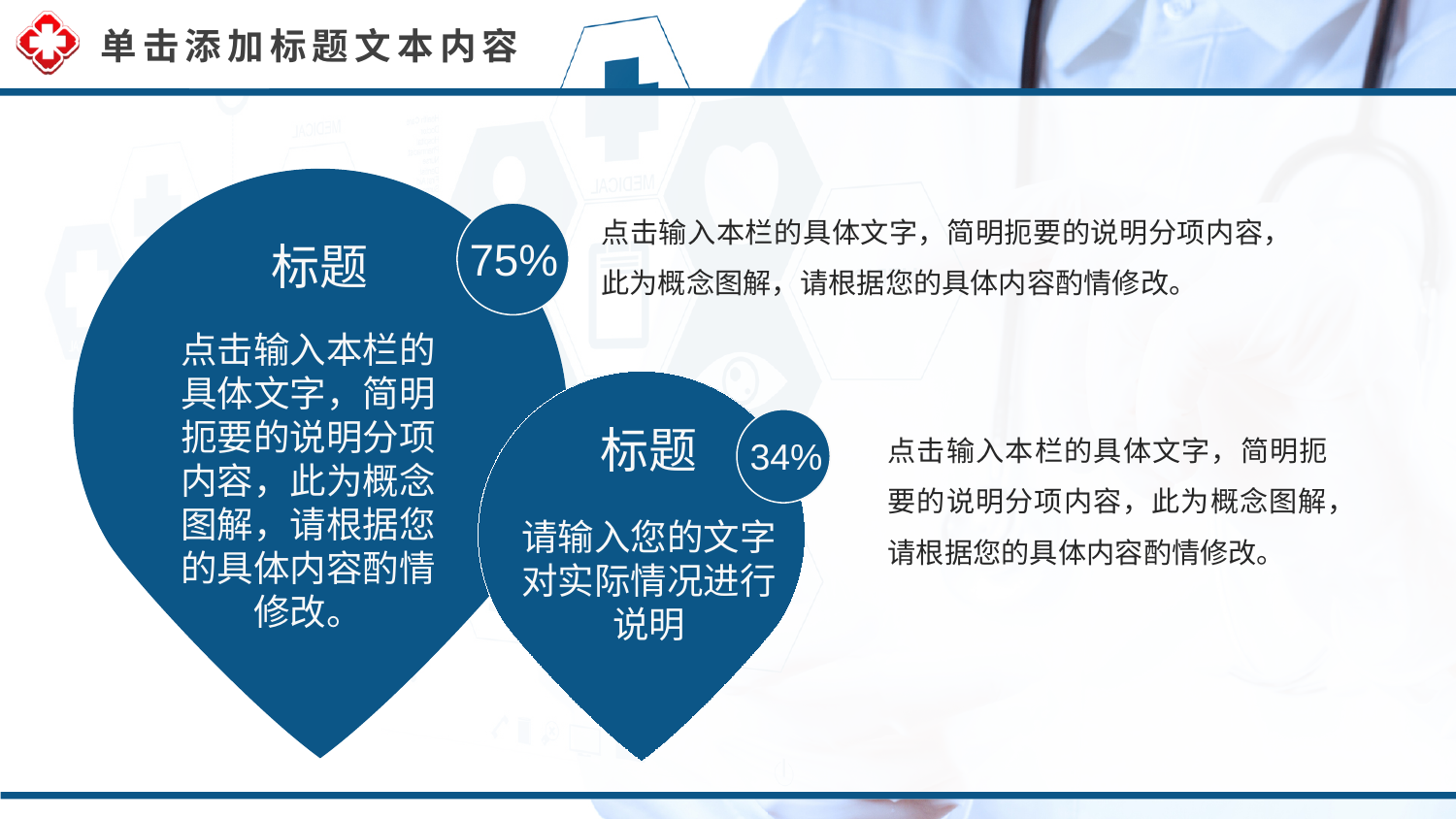

单击添加标题文本内容

点击输入本栏的具体文字，简明扼要的说明分项内容，此为概念图解，请根据您的具体内容酌情修改。

75%
标题
点击输入本栏的具体文字，简明扼要的说明分项内容，此为概念图解，请根据您的具体内容酌情修改。

点击输入本栏的具体文字，简明扼要的说明分项内容，此为概念图解，请根据您的具体内容酌情修改。
标题
34%
请输入您的文字对实际情况进行说明